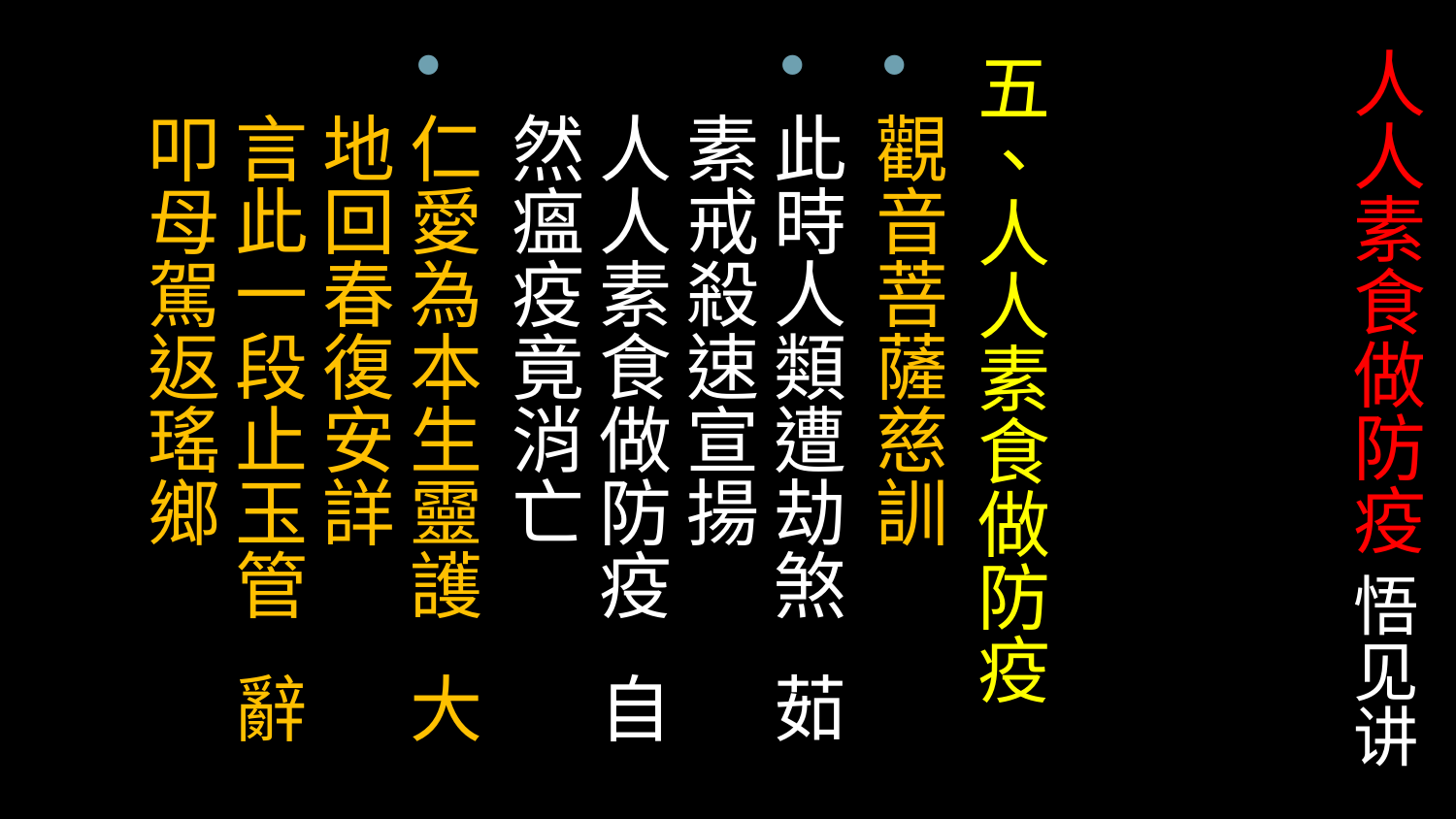

# 人人素食做防疫 悟见讲
五、人人素食做防疫
觀音菩薩慈訓
此時人類遭劫煞   茹素戒殺速宣揚
人人素食做防疫   自然瘟疫竟消亡
仁愛為本生靈護   大地回春復安詳
言此一段止玉管   辭叩母駕返瑤鄉